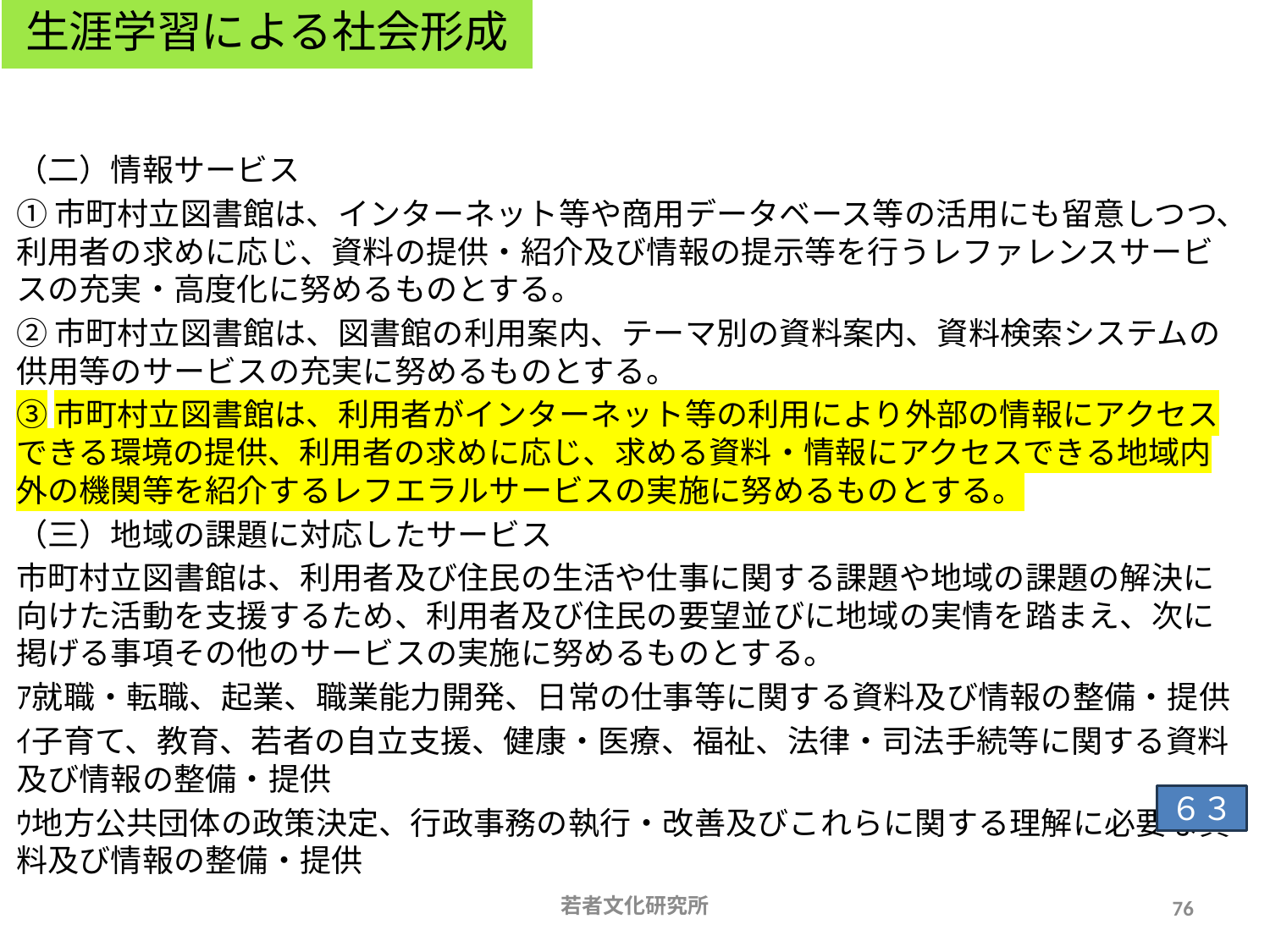

生涯学習による社会形成
# 情報サービス・地域課題への対応
（二）情報サービス
①市町村立図書館は、インターネット等や商用データベース等の活用にも留意しつつ、利用者の求めに応じ、資料の提供・紹介及び情報の提示等を行うレファレンスサービスの充実・高度化に努めるものとする。
②市町村立図書館は、図書館の利用案内、テーマ別の資料案内、資料検索システムの供用等のサービスの充実に努めるものとする。
③市町村立図書館は、利用者がインターネット等の利用により外部の情報にアクセスできる環境の提供、利用者の求めに応じ、求める資料・情報にアクセスできる地域内外の機関等を紹介するレフエラルサービスの実施に努めるものとする。
（三）地域の課題に対応したサービス
市町村立図書館は、利用者及び住民の生活や仕事に関する課題や地域の課題の解決に向けた活動を支援するため、利用者及び住民の要望並びに地域の実情を踏まえ、次に掲げる事項その他のサービスの実施に努めるものとする。
ｱ就職・転職、起業、職業能力開発、日常の仕事等に関する資料及び情報の整備・提供
ｲ子育て、教育、若者の自立支援、健康・医療、福祉、法律・司法手続等に関する資料及び情報の整備・提供
ｳ地方公共団体の政策決定、行政事務の執行・改善及びこれらに関する理解に必要な資料及び情報の整備・提供

６３
若者文化研究所
76